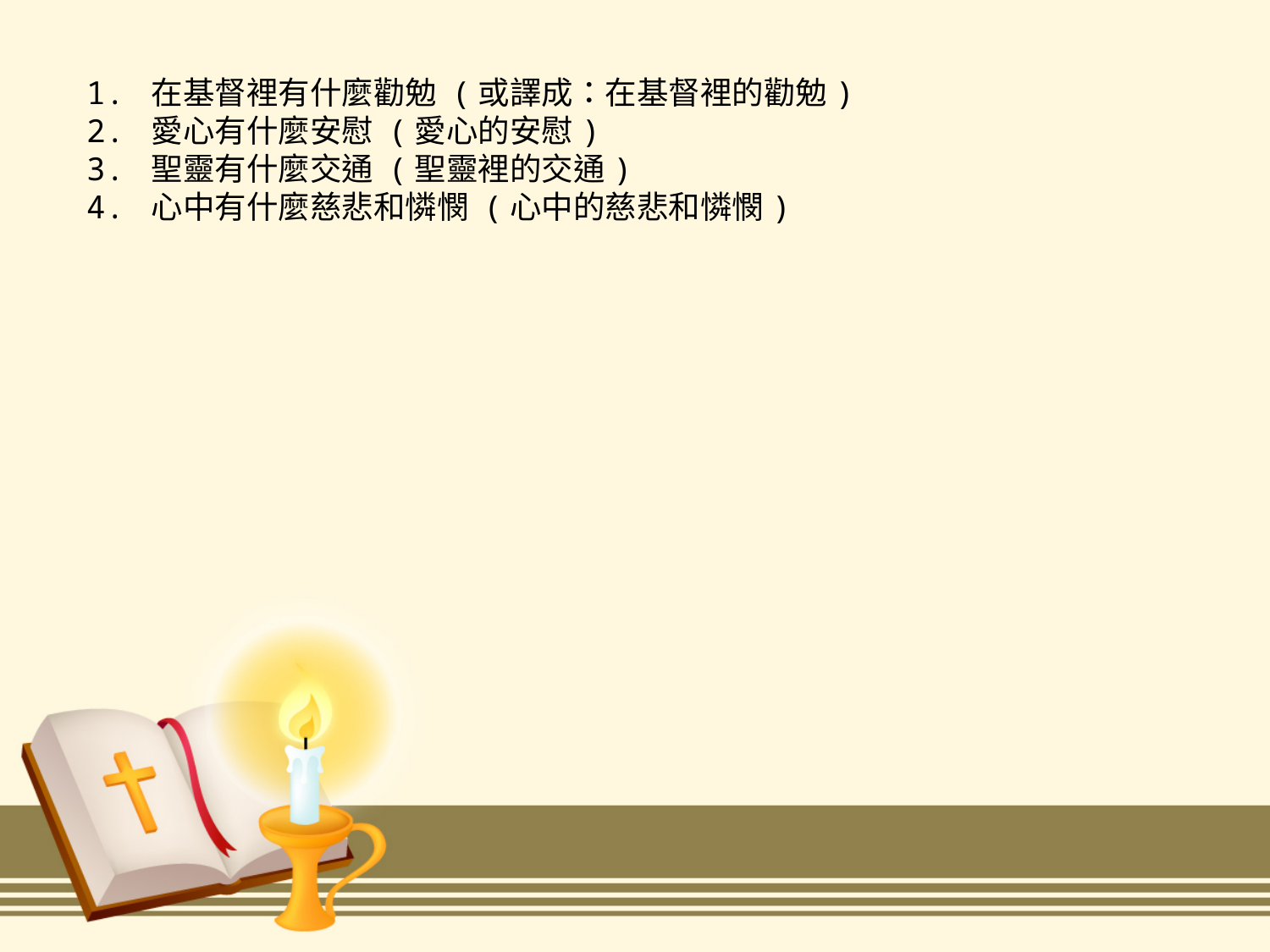

1. 在基督裡有什麼勸勉 (或譯成：在基督裡的勸勉)
 2. 愛心有什麼安慰 (愛心的安慰)
 3. 聖靈有什麼交通 (聖靈裡的交通)
 4. 心中有什麼慈悲和憐憫 (心中的慈悲和憐憫)